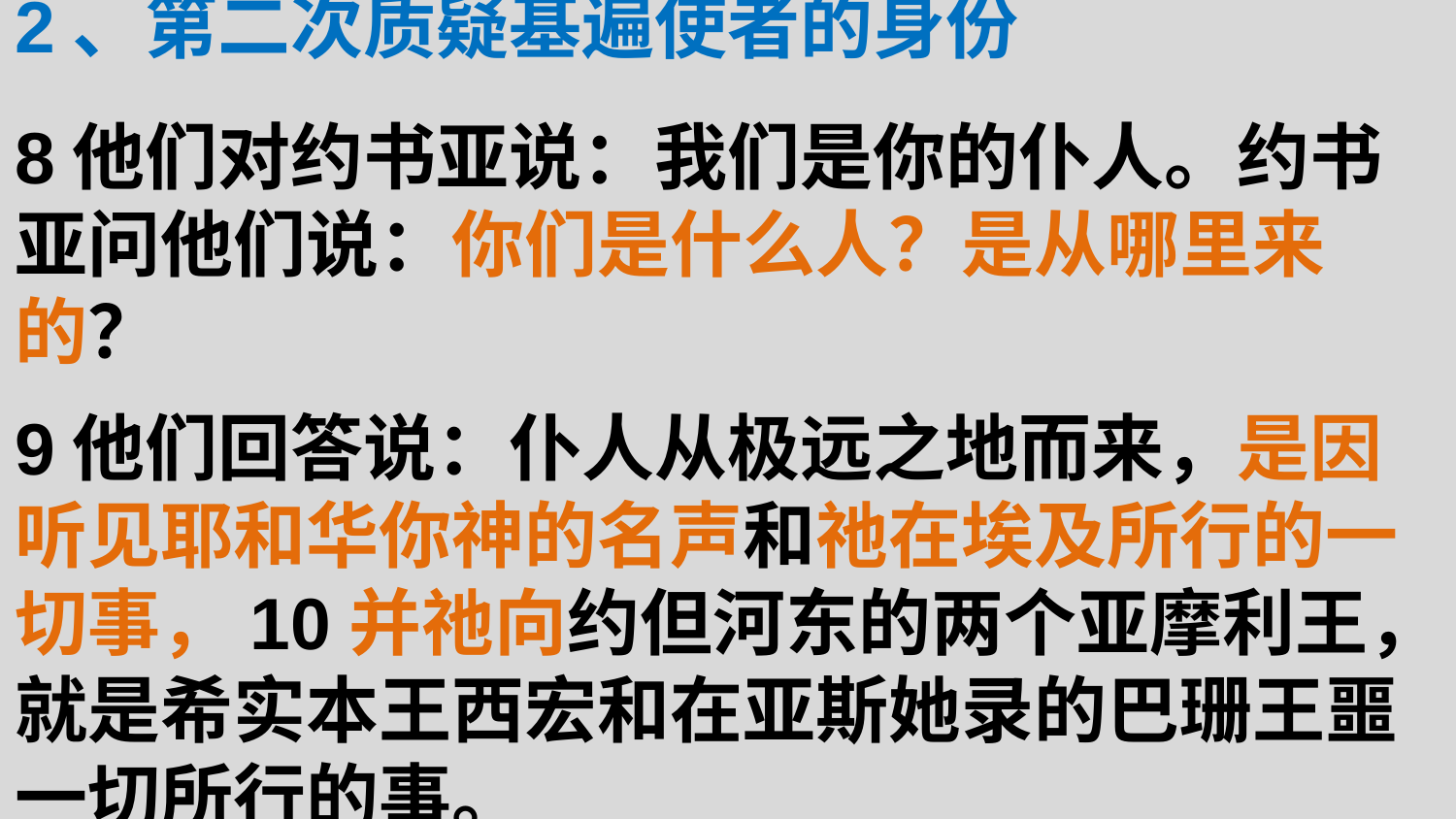

# 2、第二次质疑基遍使者的身份 8他们对约书亚说：我们是你的仆人。约书亚问他们说：你们是什么人？是从哪里来的？ 9他们回答说：仆人从极远之地而来，是因听见耶和华你神的名声和祂在埃及所行的一切事，10并祂向约但河东的两个亚摩利王，就是希实本王西宏和在亚斯她录的巴珊王噩一切所行的事。